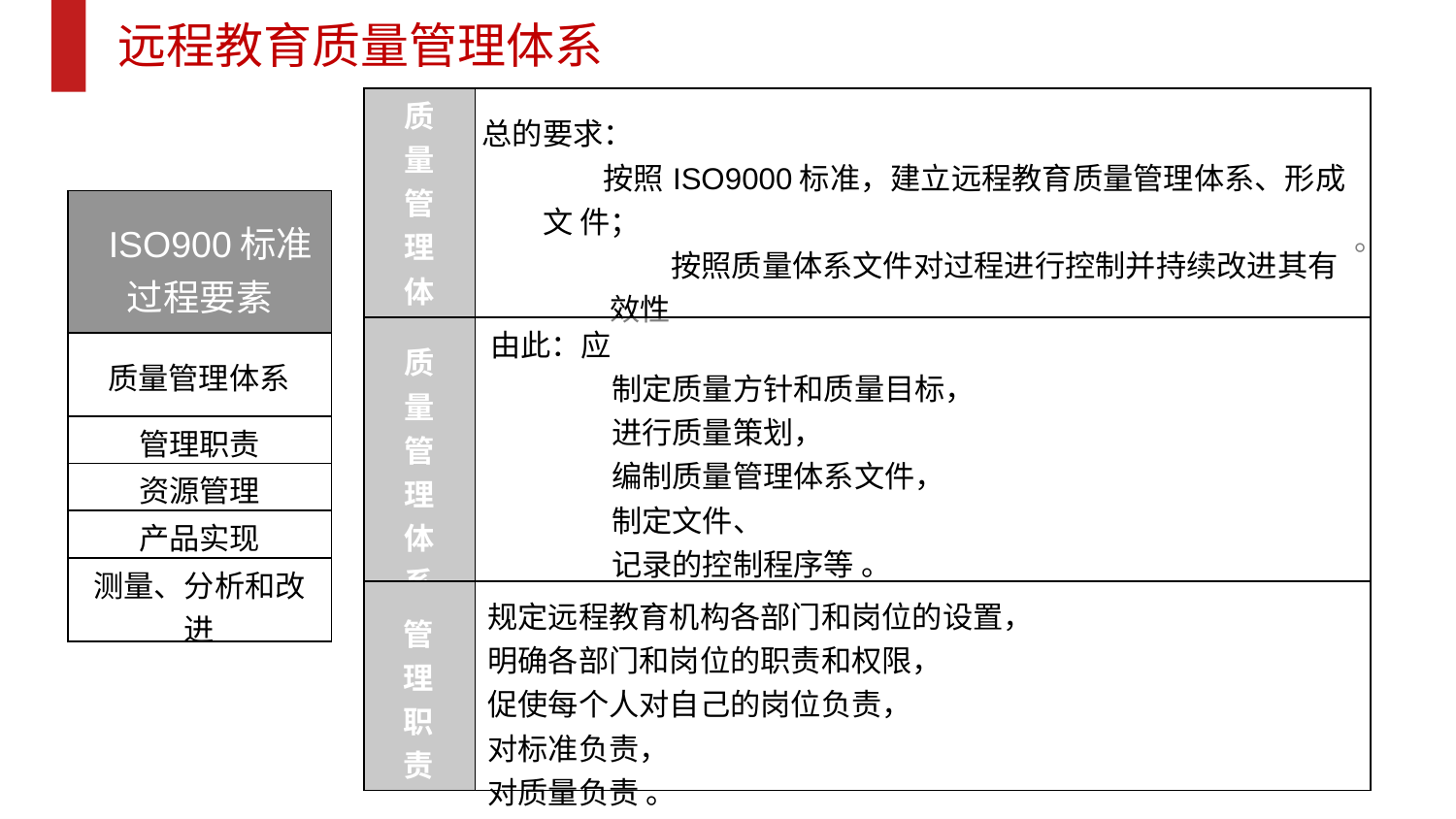

# 远程教育质量管理体系
| 质 量 管 理 体 系 | 总的要求： 按照ISO9000标准，建立远程教育质量管理体系、形成文 件； 按照质量体系文件对过程进行控制并持续改进其有效性 |
| --- | --- |
| 质 量 管 理 体 系 | 由此：应 制定质量方针和质量目标， 进行质量策划， 编制质量管理体系文件， 制定文件、 记录的控制程序等 。 |
| 管 理 职 责 | 规定远程教育机构各部门和岗位的设置， 明确各部门和岗位的职责和权限， 促使每个人对自己的岗位负责， 对标准负责， 对质量负责 。 |

| ISO900标准 过程要素 |
| --- |
| 质量管理体系 |
| 管理职责 |
| 资源管理 |
| 产品实现 |
| 测量、分析和改 进 |
。